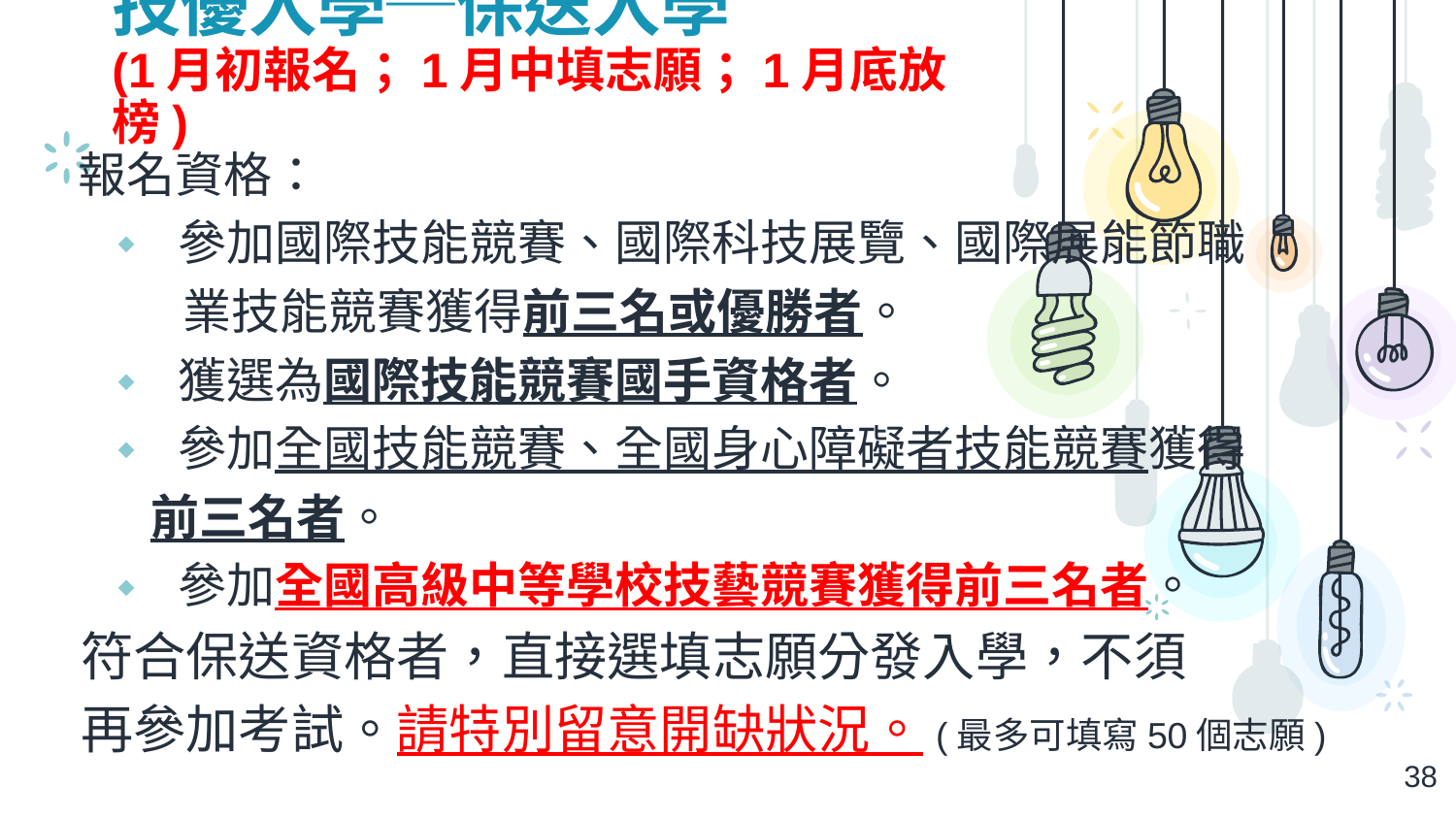

# 技優入學─保送入學 (1月初報名；1月中填志願；1月底放榜)
  報名資格：
參加國際技能競賽、國際科技展覽、國際展能節職
     業技能競賽獲得前三名或優勝者。
獲選為國際技能競賽國手資格者。
參加全國技能競賽、全國身心障礙者技能競賽獲得
  前三名者。
參加全國高級中等學校技藝競賽獲得前三名者。
  符合保送資格者，直接選填志願分發入學，不須
  再參加考試。請特別留意開缺狀況。(最多可填寫50個志願)

38